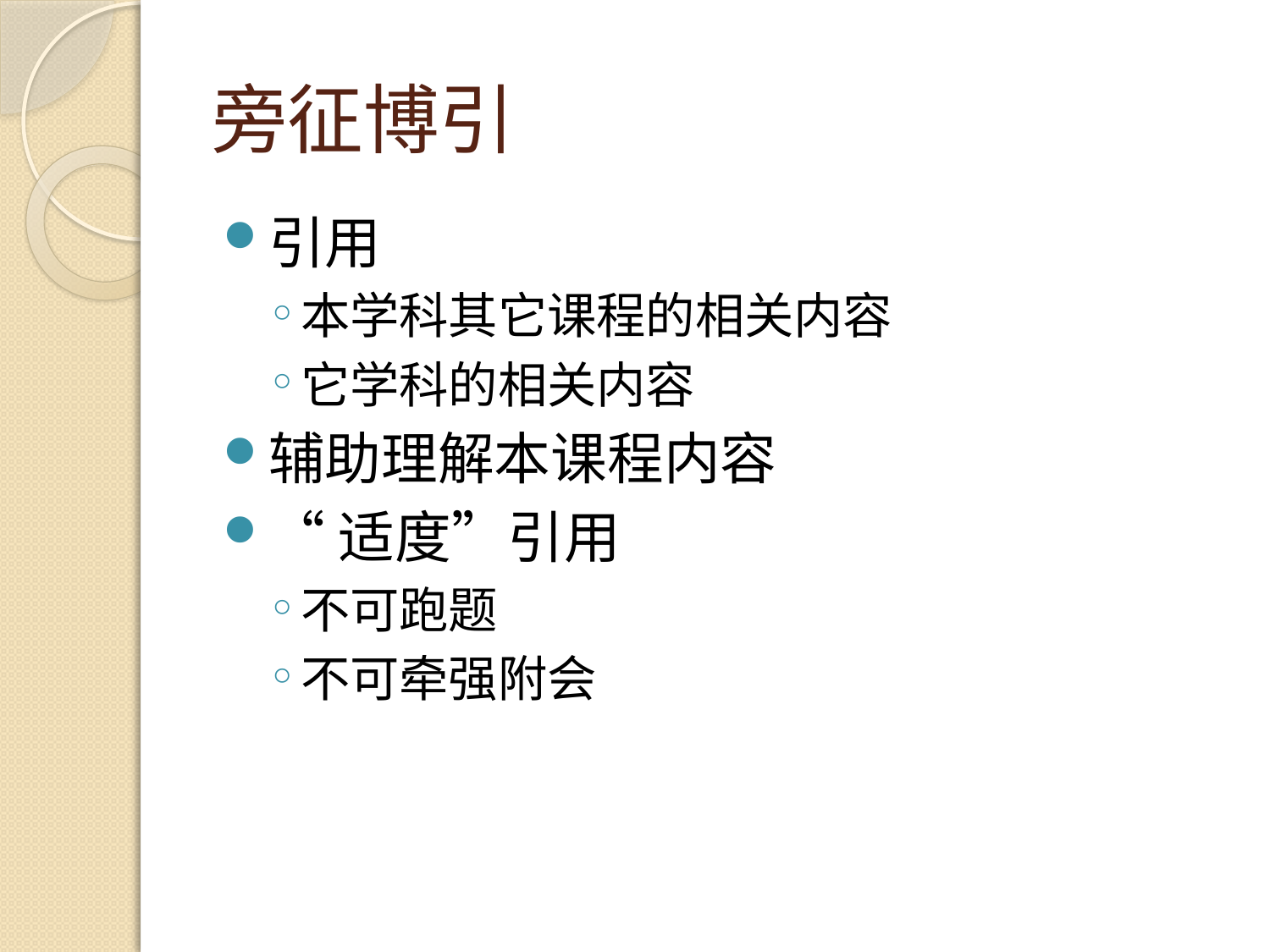

# 旁征博引
引用
本学科其它课程的相关内容
它学科的相关内容
辅助理解本课程内容
“适度”引用
不可跑题
不可牵强附会